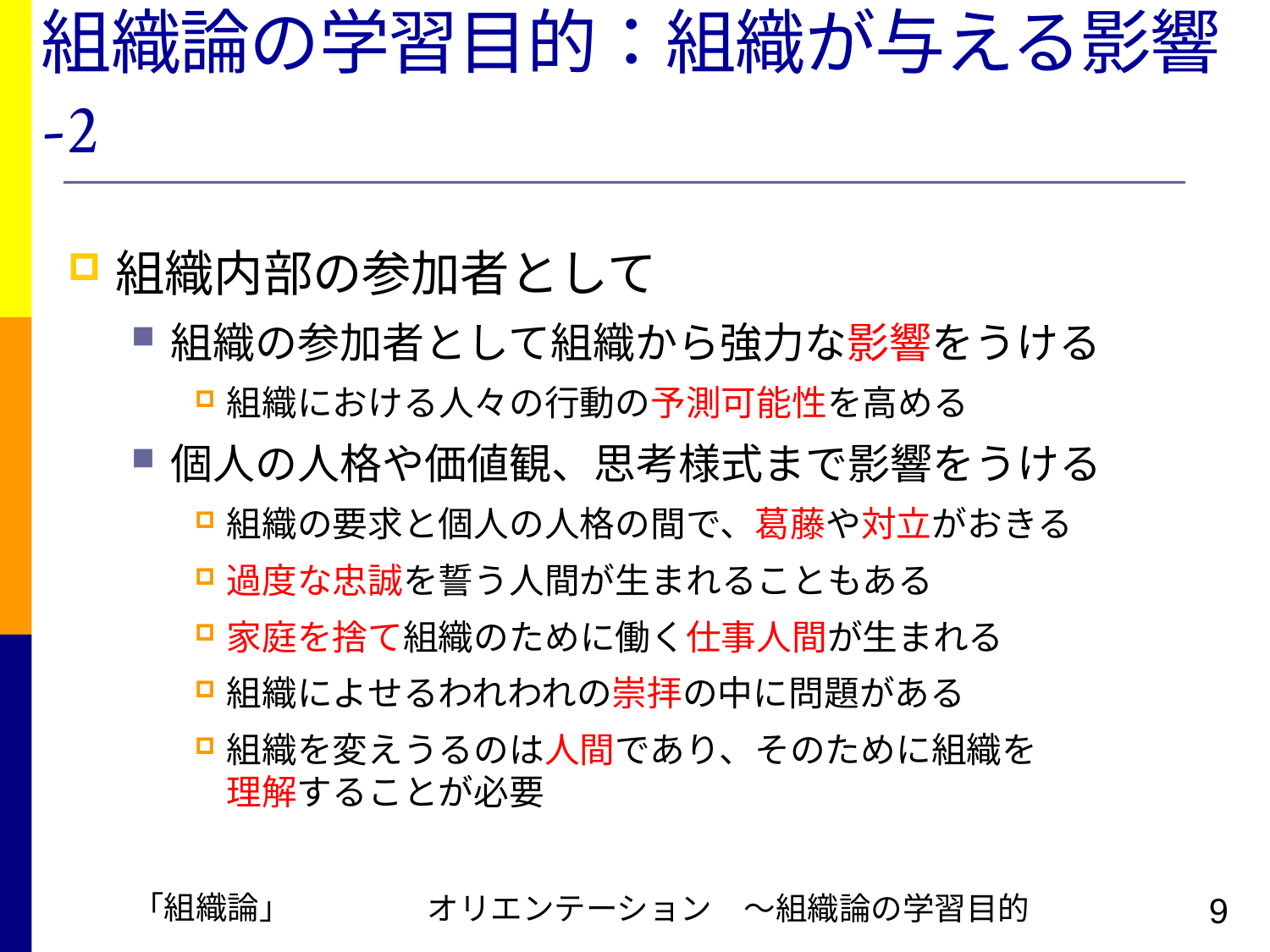

# 組織論の学習目的：組織が与える影響-2
組織内部の参加者として
組織の参加者として組織から強力な影響をうける
組織における人々の行動の予測可能性を高める
個人の人格や価値観、思考様式まで影響をうける
組織の要求と個人の人格の間で、葛藤や対立がおきる
過度な忠誠を誓う人間が生まれることもある
家庭を捨て組織のために働く仕事人間が生まれる
組織によせるわれわれの崇拝の中に問題がある
組織を変えうるのは人間であり、そのために組織を
理解することが必要
オリエンテーション　～組織論の学習目的
「組織論」
9